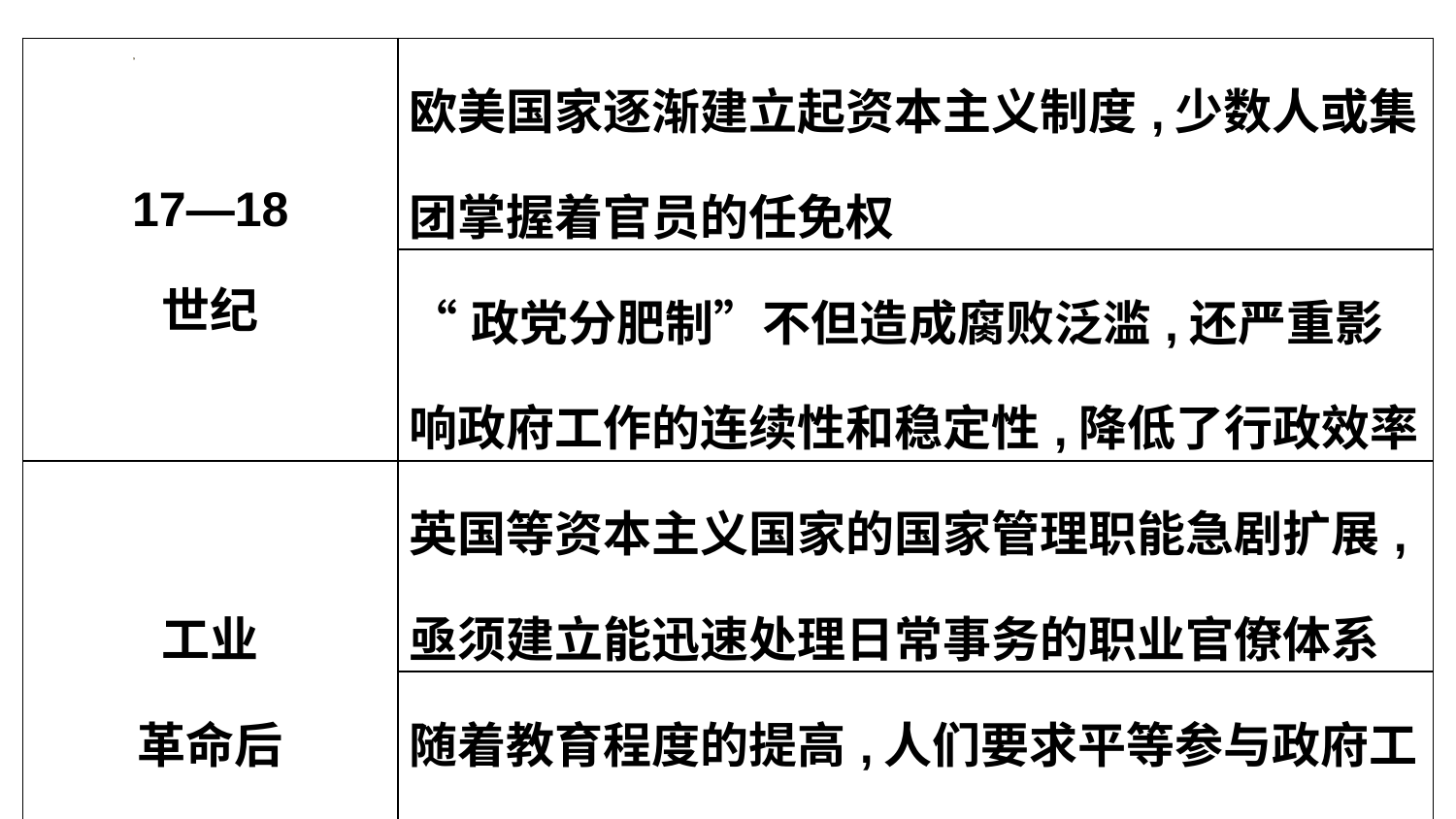

| 17—18 世纪 | 欧美国家逐渐建立起资本主义制度,少数人或集团掌握着官员的任免权 |
| --- | --- |
|  | “政党分肥制”不但造成腐败泛滥,还严重影响政府工作的连续性和稳定性,降低了行政效率 |
| 工业 革命后 | 英国等资本主义国家的国家管理职能急剧扩展,亟须建立能迅速处理日常事务的职业官僚体系 |
|  | 随着教育程度的提高,人们要求平等参与政府工作的愿望日益强烈 |